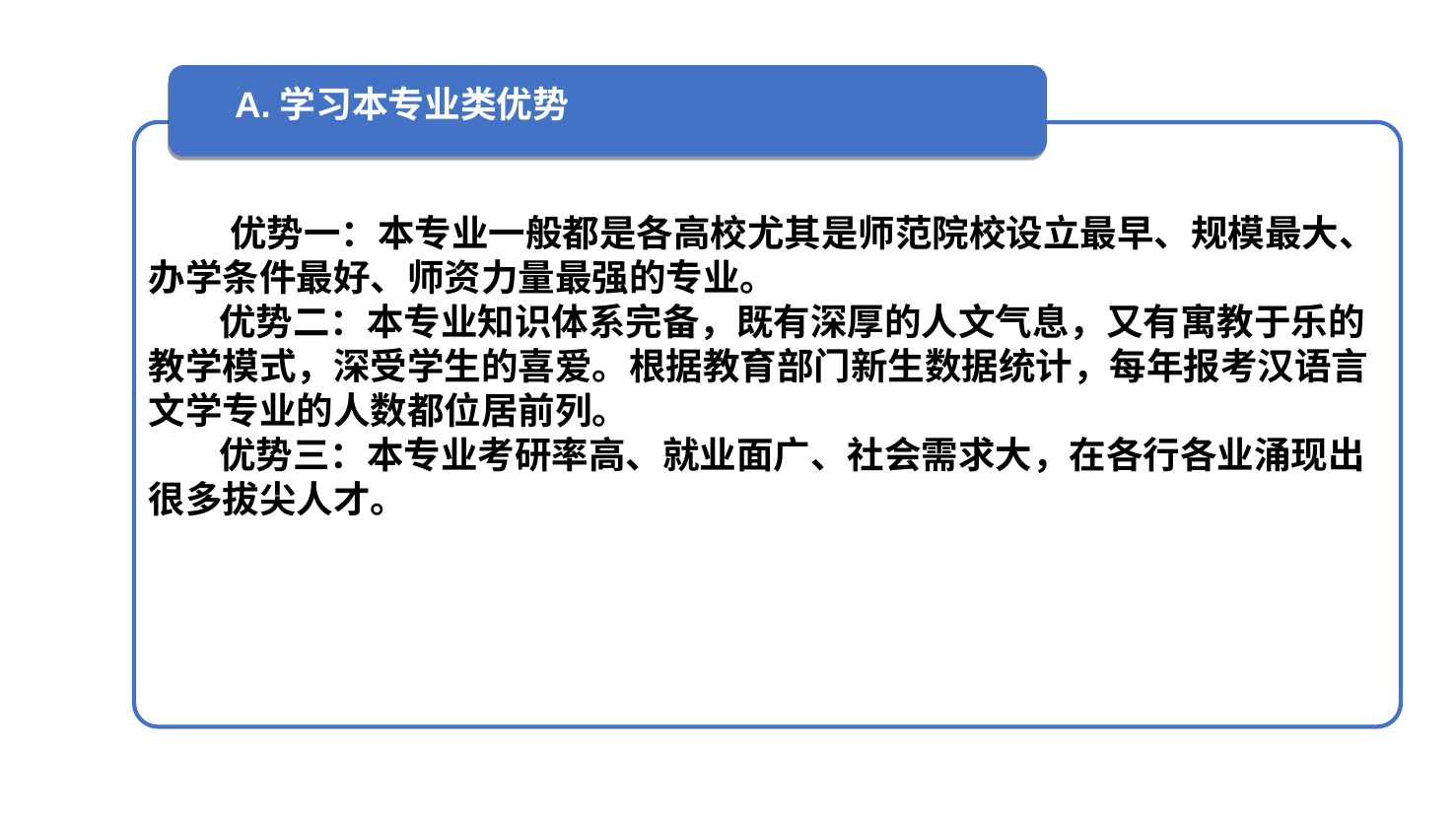

A.学习本专业类优势

    优势一：本专业一般都是各高校尤其是师范院校设立最早、规模最大、办学条件最好、师资力量最强的专业。
  优势二：本专业知识体系完备，既有深厚的人文气息，又有寓教于乐的教学模式，深受学生的喜爱。根据教育部门新生数据统计，每年报考汉语言文学专业的人数都位居前列。
  优势三：本专业考研率高、就业面广、社会需求大，在各行各业涌现出很多拔尖人才。